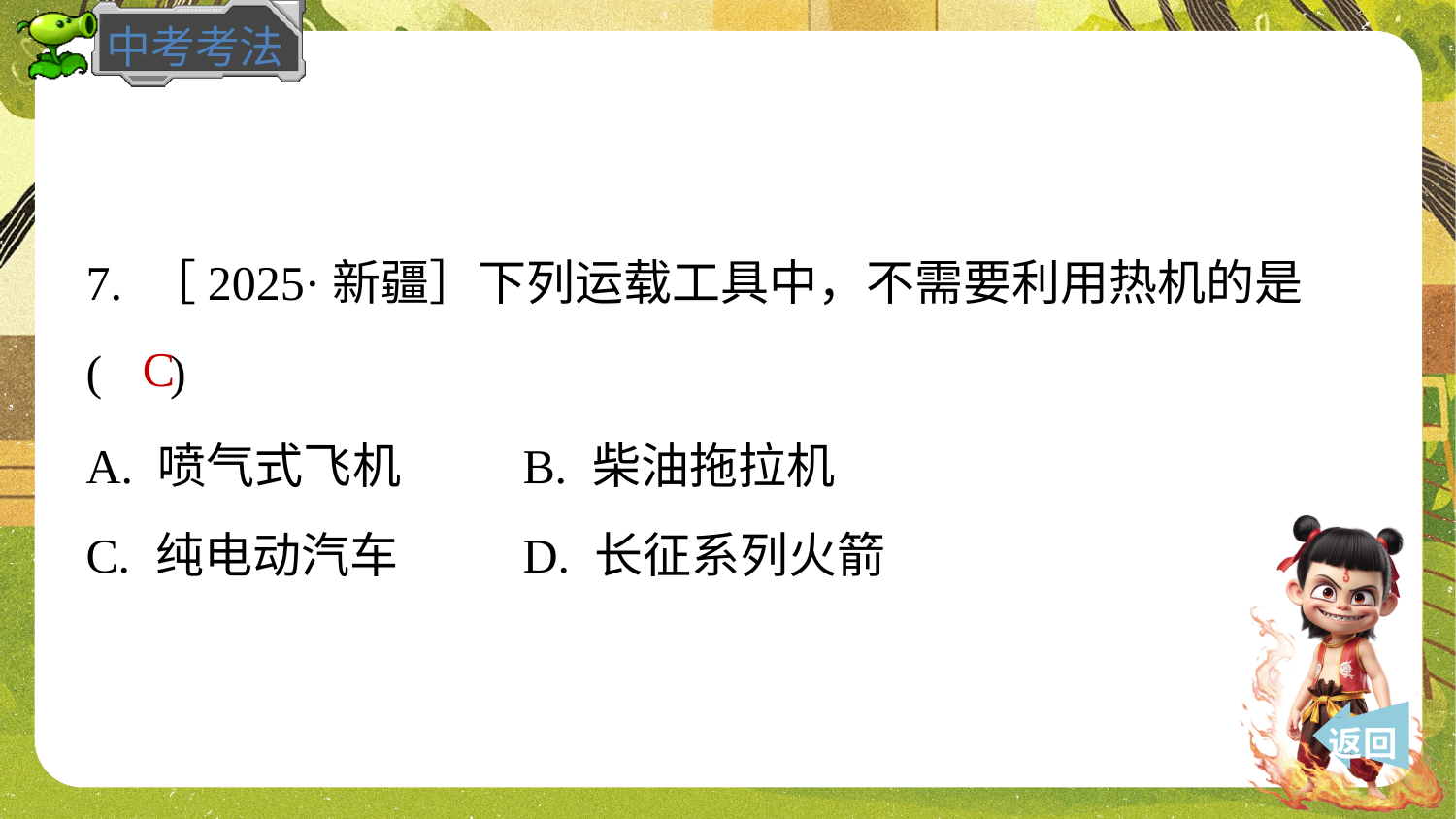

7. ［2025·新疆］下列运载工具中，不需要利用热机的是
(     )
C
A. 喷气式飞机	B. 柴油拖拉机
C. 纯电动汽车	D. 长征系列火箭
 返回